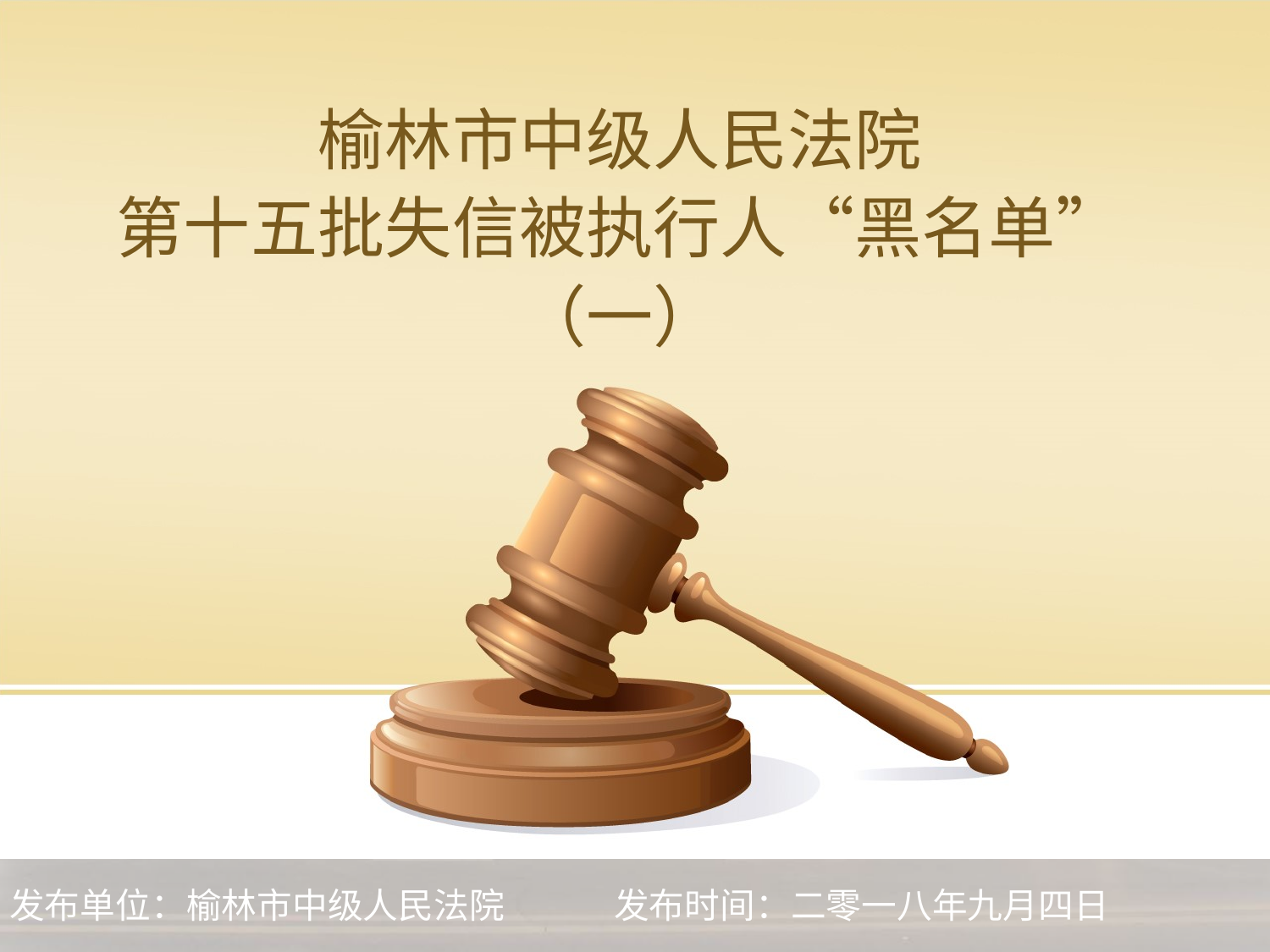

# 榆林市中级人民法院 第十五批失信被执行人“黑名单”（一）
发布单位：榆林市中级人民法院              发布时间：二零一八年九月四日